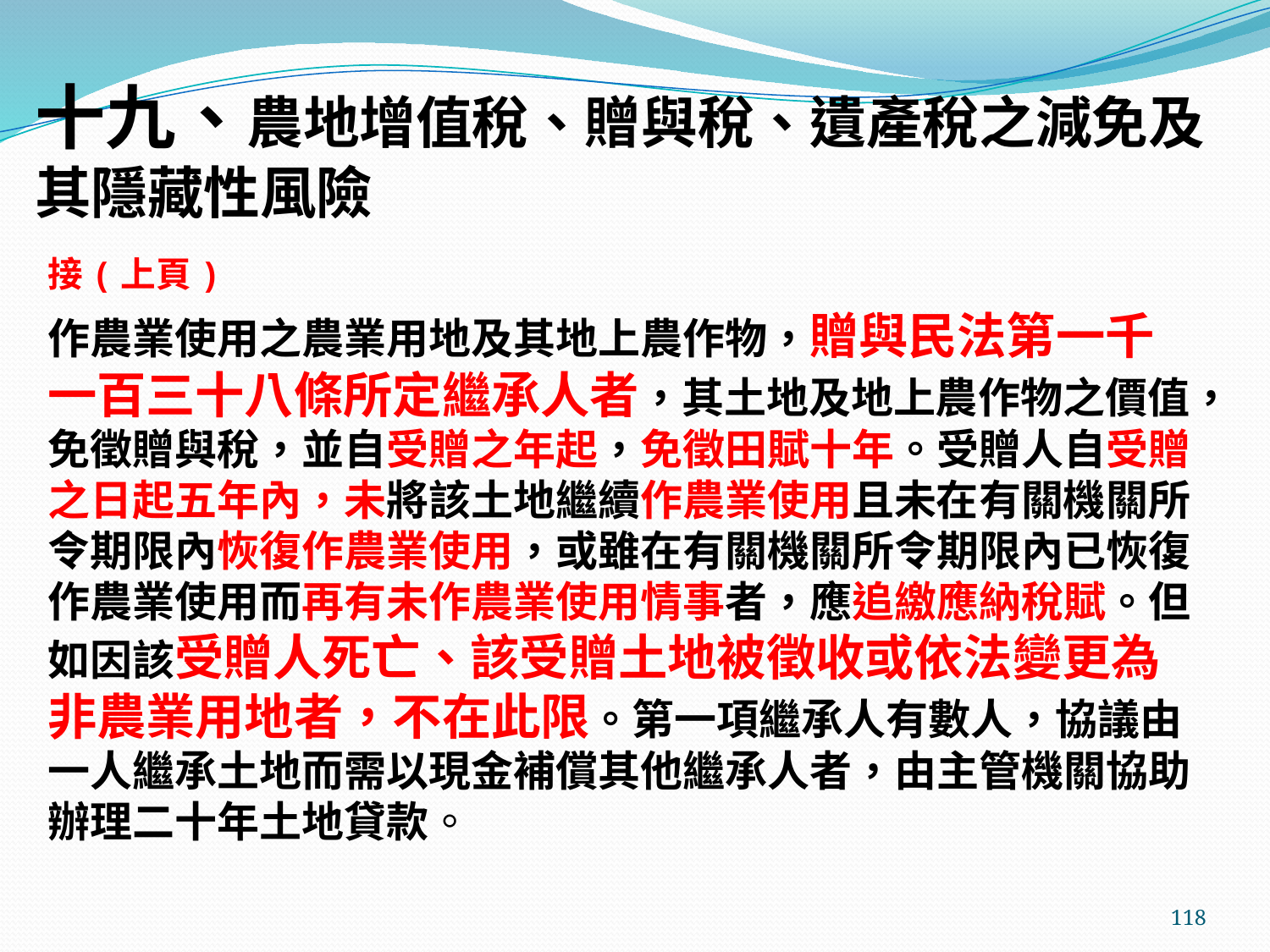

# 十九、農地增值稅、贈與稅、遺產稅之減免及其隱藏性風險
接(上頁)
作農業使用之農業用地及其地上農作物，贈與民法第一千一百三十八條所定繼承人者，其土地及地上農作物之價值，免徵贈與稅，並自受贈之年起，免徵田賦十年。受贈人自受贈之日起五年內，未將該土地繼續作農業使用且未在有關機關所令期限內恢復作農業使用，或雖在有關機關所令期限內已恢復作農業使用而再有未作農業使用情事者，應追繳應納稅賦。但如因該受贈人死亡、該受贈土地被徵收或依法變更為非農業用地者，不在此限。第一項繼承人有數人，協議由一人繼承土地而需以現金補償其他繼承人者，由主管機關協助辦理二十年土地貸款。
118